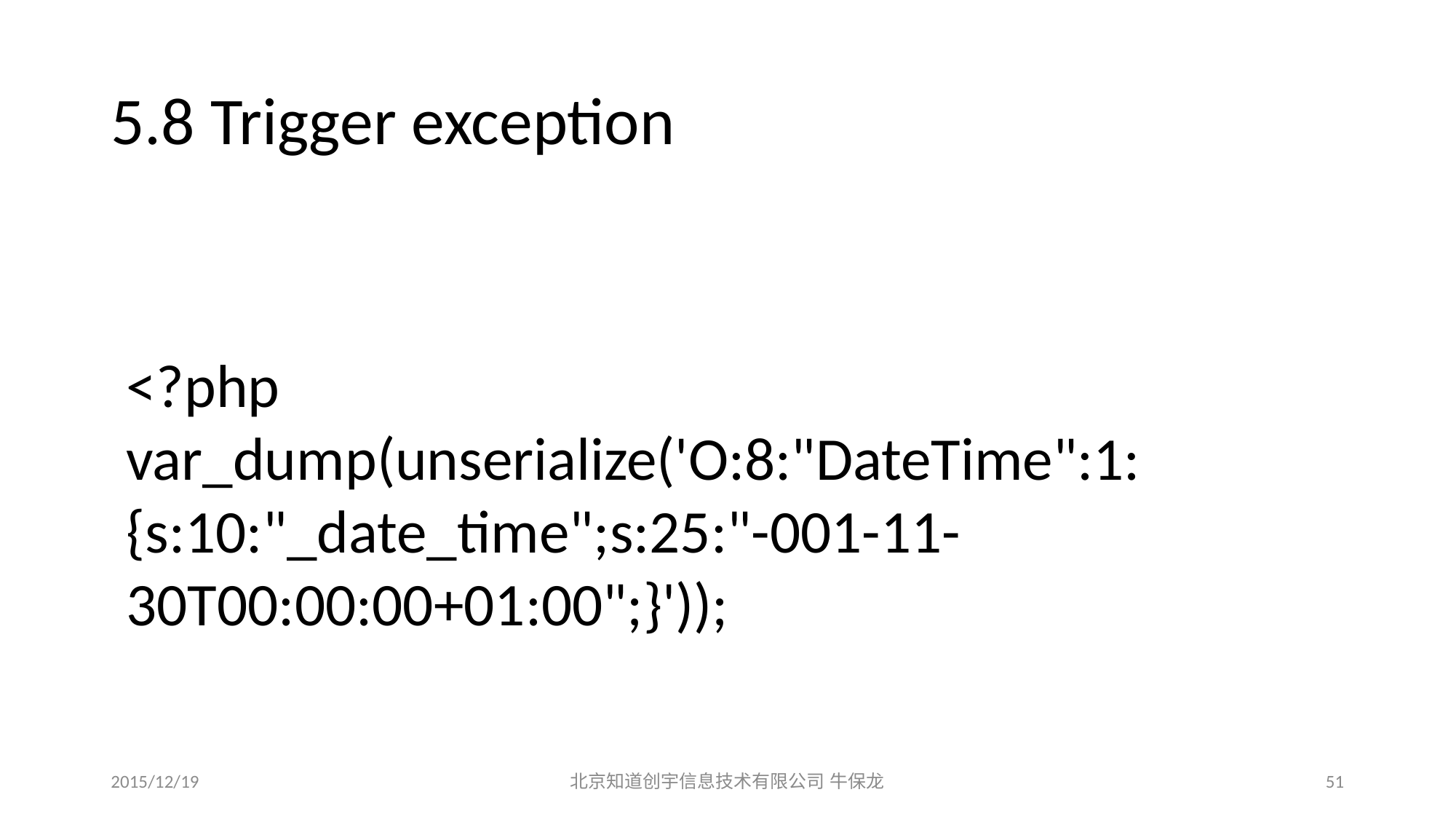

# 5.8 Trigger exception
<?php
var_dump(unserialize('O:8:"DateTime":1:{s:10:"_date_time";s:25:"-001-11-30T00:00:00+01:00";}'));
2015/12/19
北京知道创宇信息技术有限公司 牛保龙
51